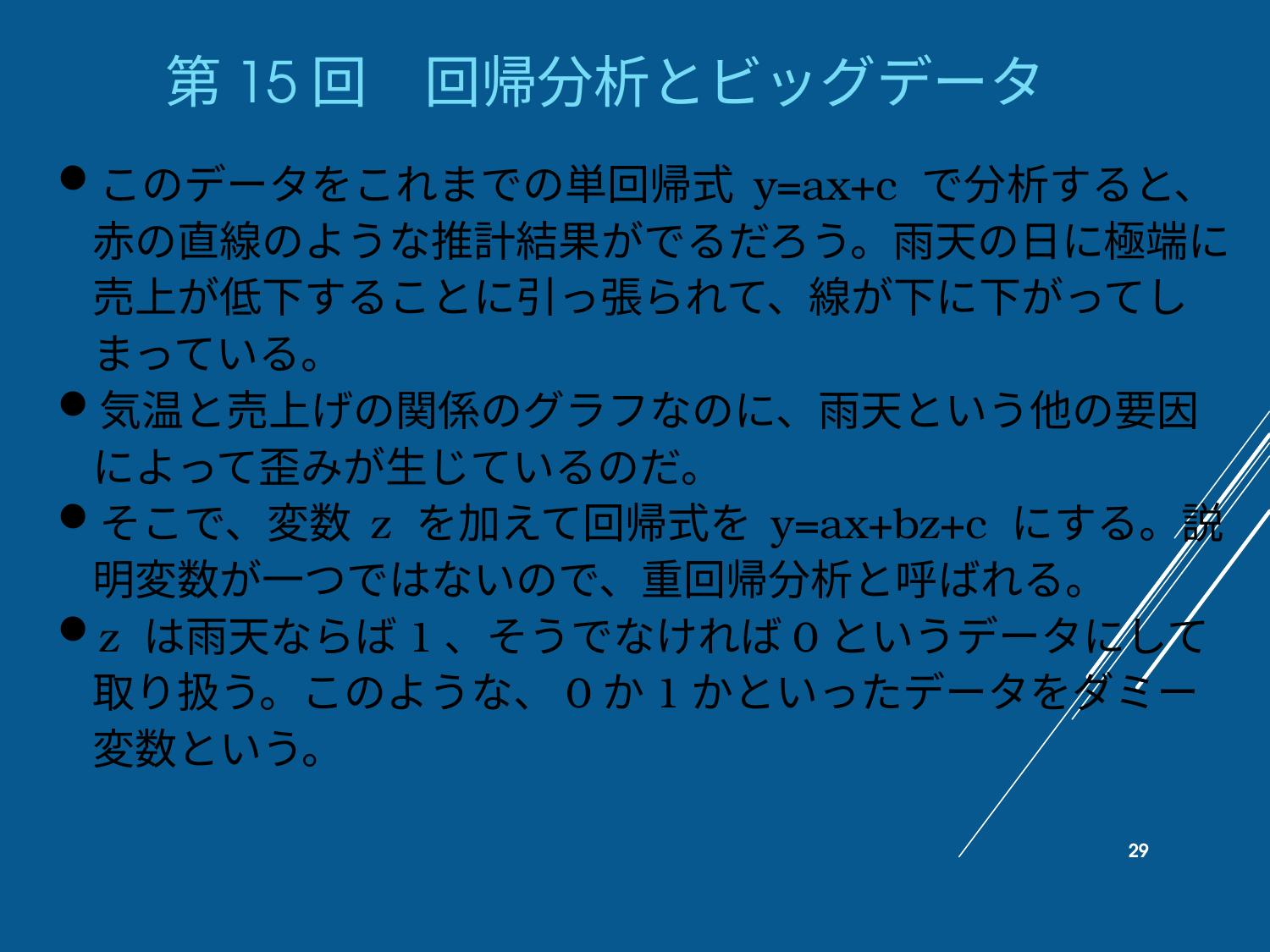

第15回　回帰分析とビッグデータ
このデータをこれまでの単回帰式 y=ax+c で分析すると、赤の直線のような推計結果がでるだろう。雨天の日に極端に売上が低下することに引っ張られて、線が下に下がってしまっている。
気温と売上げの関係のグラフなのに、雨天という他の要因によって歪みが生じているのだ。
そこで、変数 z を加えて回帰式を y=ax+bz+c にする。説明変数が一つではないので、重回帰分析と呼ばれる。
z は雨天ならば1、そうでなければ0というデータにして取り扱う。このような、0か1かといったデータをダミー変数という。

29